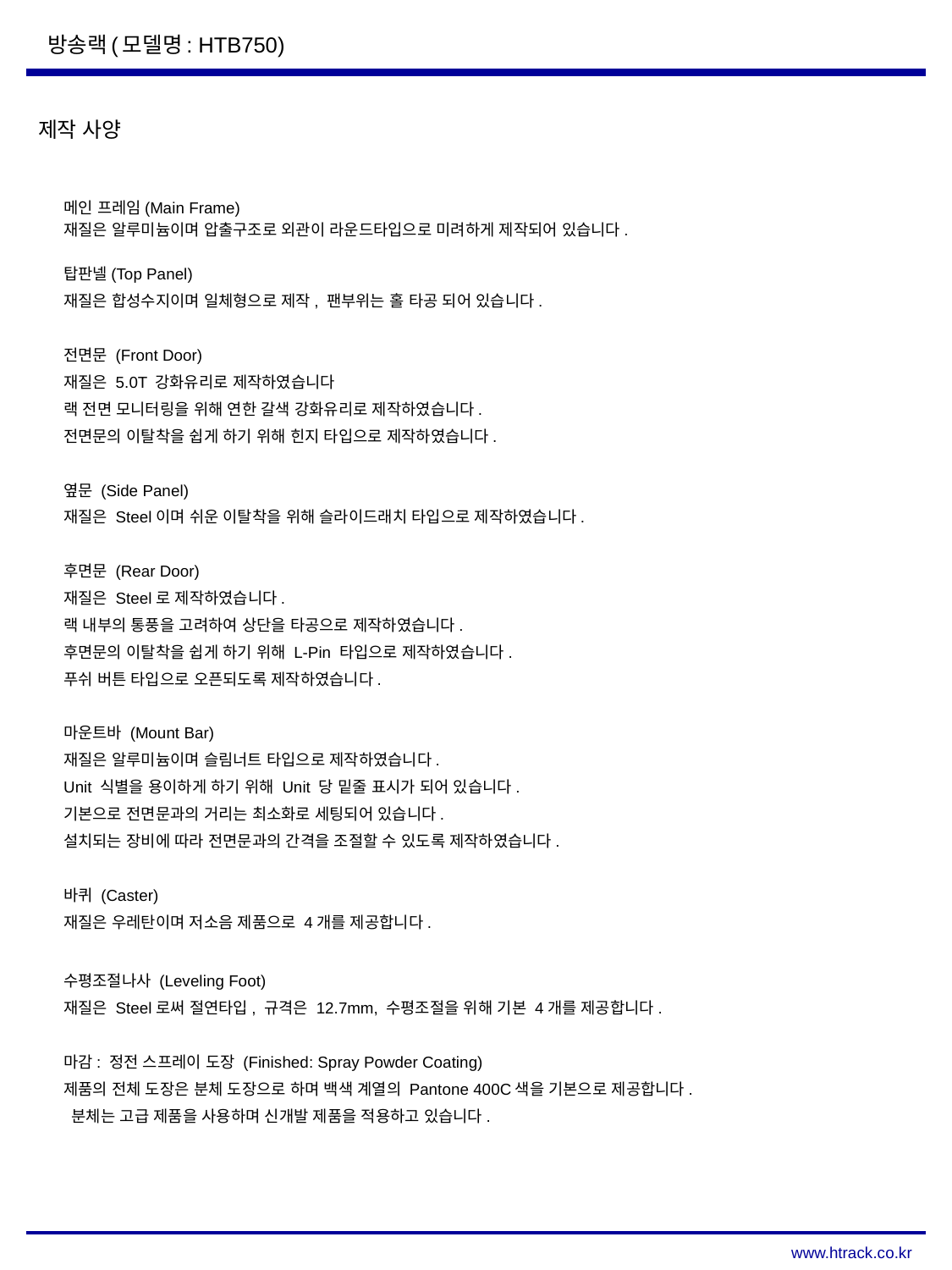

방송랙(모델명: HTB750)
제작 사양
메인 프레임(Main Frame)
재질은 알루미늄이며 압출구조로 외관이 라운드타입으로 미려하게 제작되어 있습니다.

탑판넬(Top Panel)
재질은 합성수지이며 일체형으로 제작, 팬부위는 홀 타공 되어 있습니다.

전면문 (Front Door)
재질은 5.0T 강화유리로 제작하였습니다
랙 전면 모니터링을 위해 연한 갈색 강화유리로 제작하였습니다.
전면문의 이탈착을 쉽게 하기 위해 힌지 타입으로 제작하였습니다.

옆문 (Side Panel)
재질은 Steel이며 쉬운 이탈착을 위해 슬라이드래치 타입으로 제작하였습니다.

후면문 (Rear Door)
재질은 Steel로 제작하였습니다.
랙 내부의 통풍을 고려하여 상단을 타공으로 제작하였습니다.
후면문의 이탈착을 쉽게 하기 위해 L-Pin 타입으로 제작하였습니다.
푸쉬 버튼 타입으로 오픈되도록 제작하였습니다.

마운트바 (Mount Bar)
재질은 알루미늄이며 슬림너트 타입으로 제작하였습니다.
Unit 식별을 용이하게 하기 위해 Unit 당 밑줄 표시가 되어 있습니다.
기본으로 전면문과의 거리는 최소화로 세팅되어 있습니다.
설치되는 장비에 따라 전면문과의 간격을 조절할 수 있도록 제작하였습니다.

바퀴 (Caster)
재질은 우레탄이며 저소음 제품으로 4개를 제공합니다.

수평조절나사 (Leveling Foot)
재질은 Steel로써 절연타입, 규격은 12.7mm, 수평조절을 위해 기본 4개를 제공합니다.

마감: 정전 스프레이 도장 (Finished: Spray Powder Coating)
제품의 전체 도장은 분체 도장으로 하며 백색 계열의 Pantone 400C색을 기본으로 제공합니다.
 분체는 고급 제품을 사용하며 신개발 제품을 적용하고 있습니다.
www.htrack.co.kr